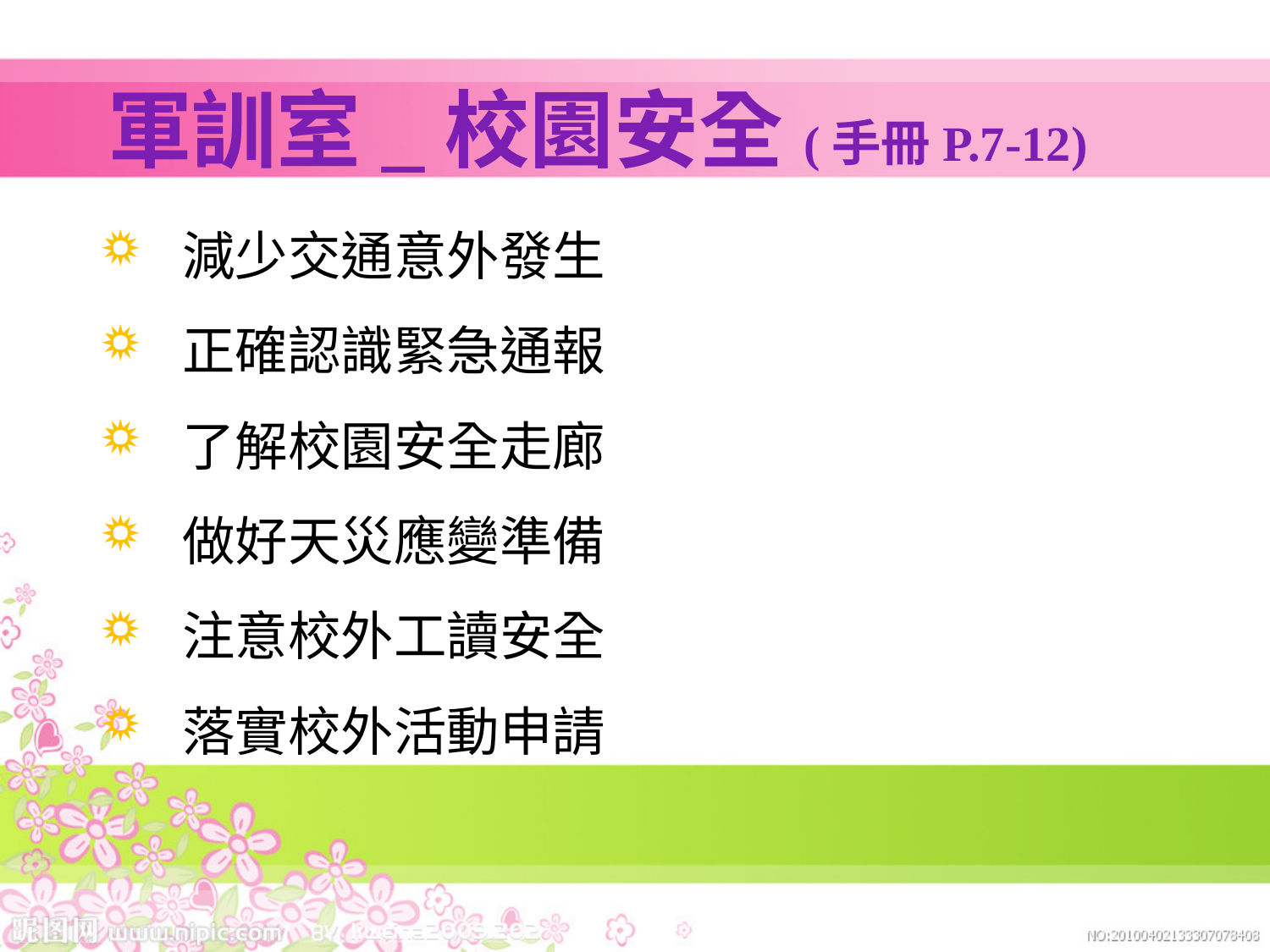

# 軍訓室_校園安全(手冊P.7-12)
減少交通意外發生
正確認識緊急通報
了解校園安全走廊
做好天災應變準備
注意校外工讀安全
落實校外活動申請